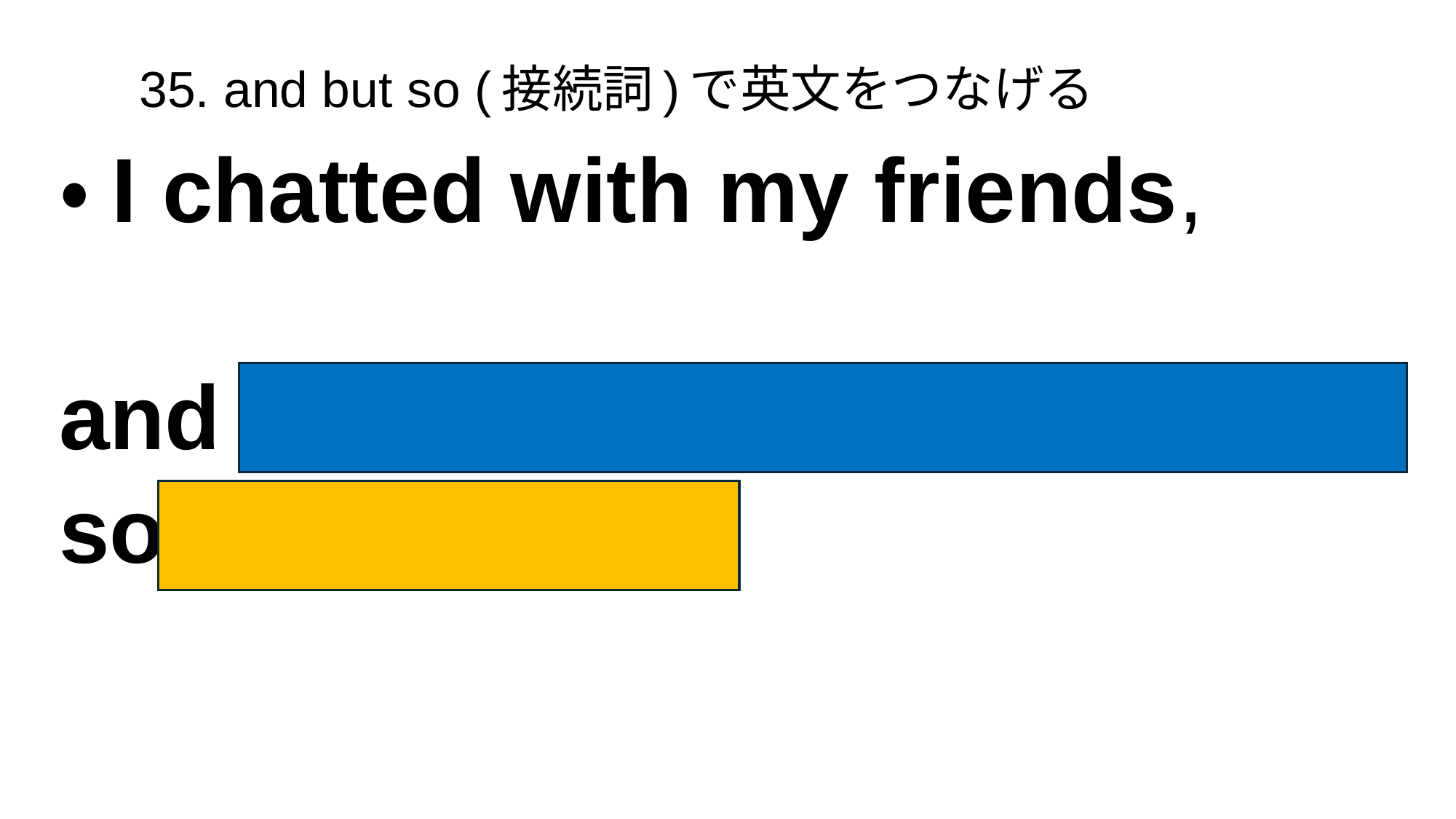

# 35. and but so (接続詞)で英文をつなげる
・I chatted with my friends,

and we talked about boyfriends,
so it was fun.